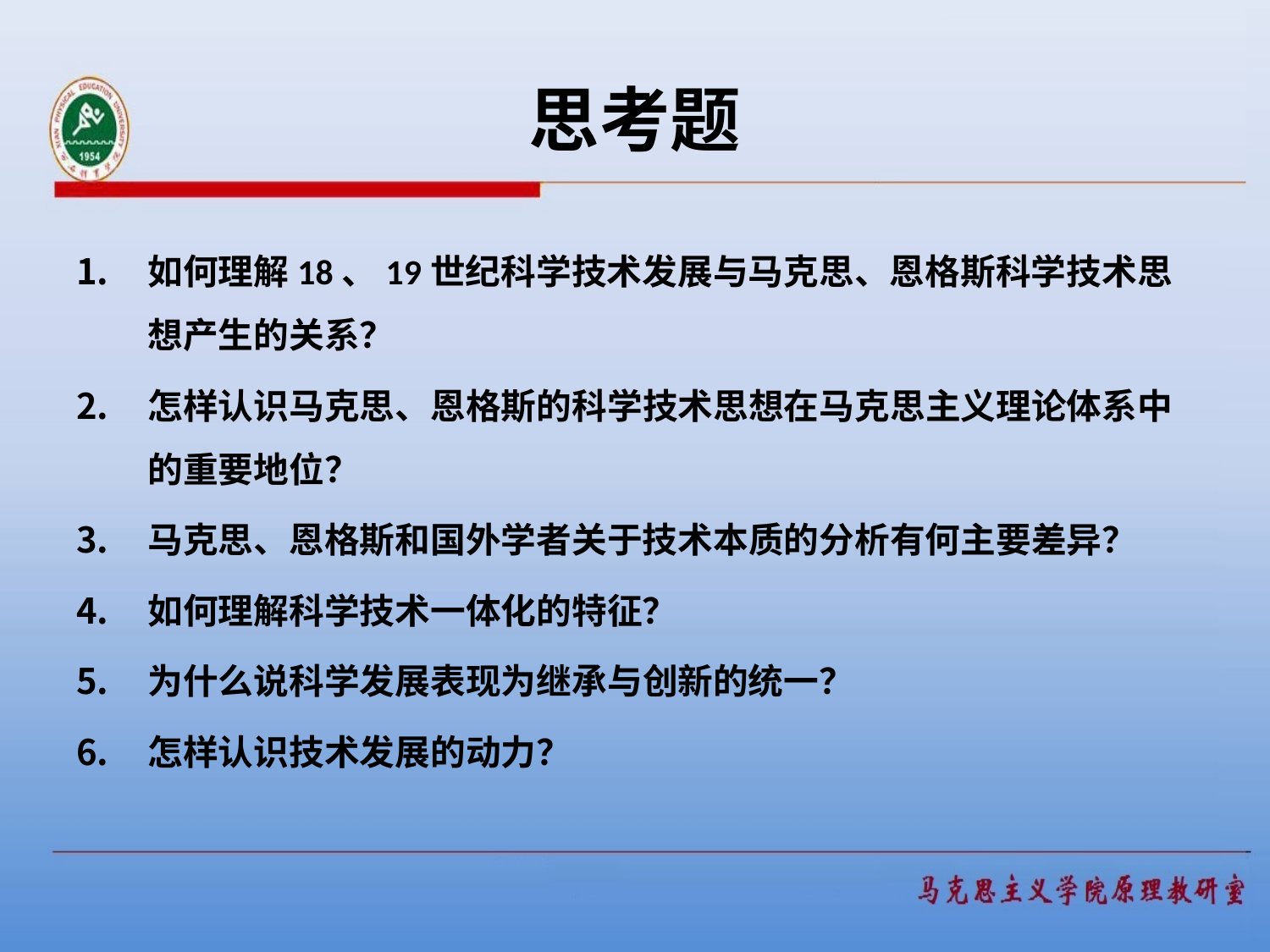

# 思考题
如何理解18、19世纪科学技术发展与马克思、恩格斯科学技术思想产生的关系？
怎样认识马克思、恩格斯的科学技术思想在马克思主义理论体系中的重要地位？
马克思、恩格斯和国外学者关于技术本质的分析有何主要差异？
如何理解科学技术一体化的特征？
为什么说科学发展表现为继承与创新的统一？
怎样认识技术发展的动力？